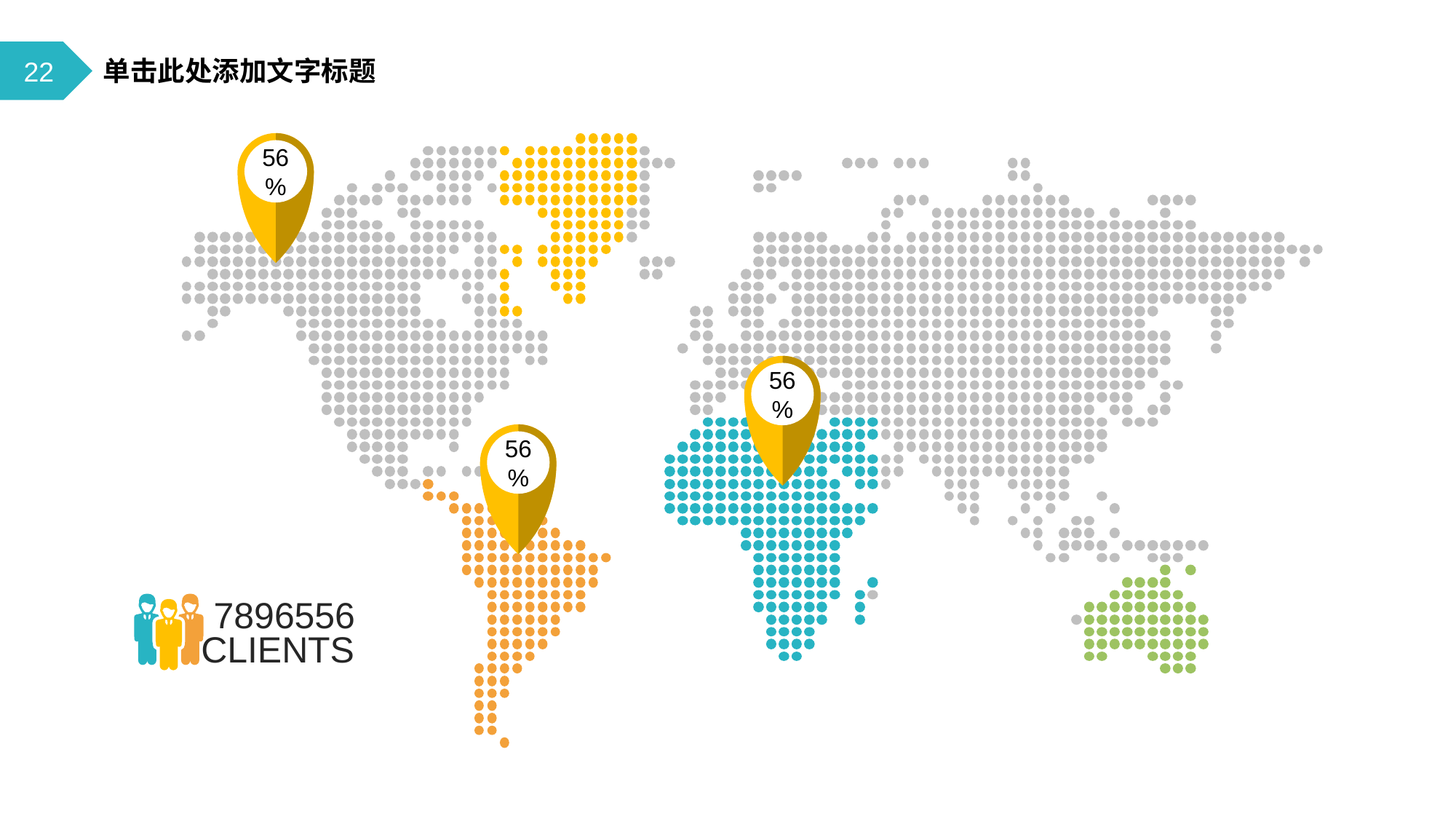

24
22
单击此处添加文字标题

56%

56%

56%
7896556
CLIENTS